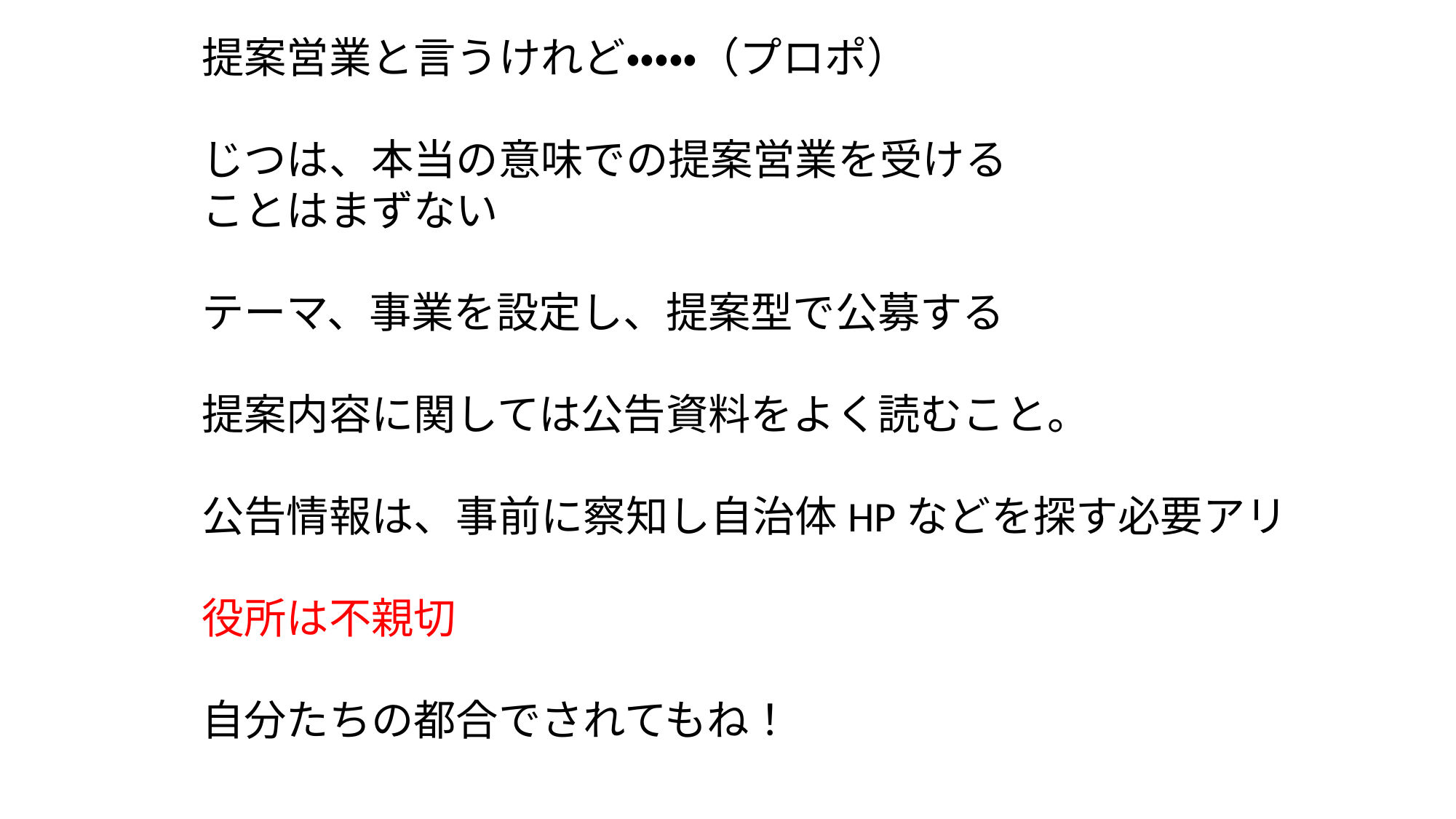

提案営業と言うけれど・・・・・（プロポ）

じつは、本当の意味での提案営業を受ける
ことはまずない

テーマ、事業を設定し、提案型で公募する

提案内容に関しては公告資料をよく読むこと。

公告情報は、事前に察知し自治体HPなどを探す必要アリ

役所は不親切

自分たちの都合でされてもね！